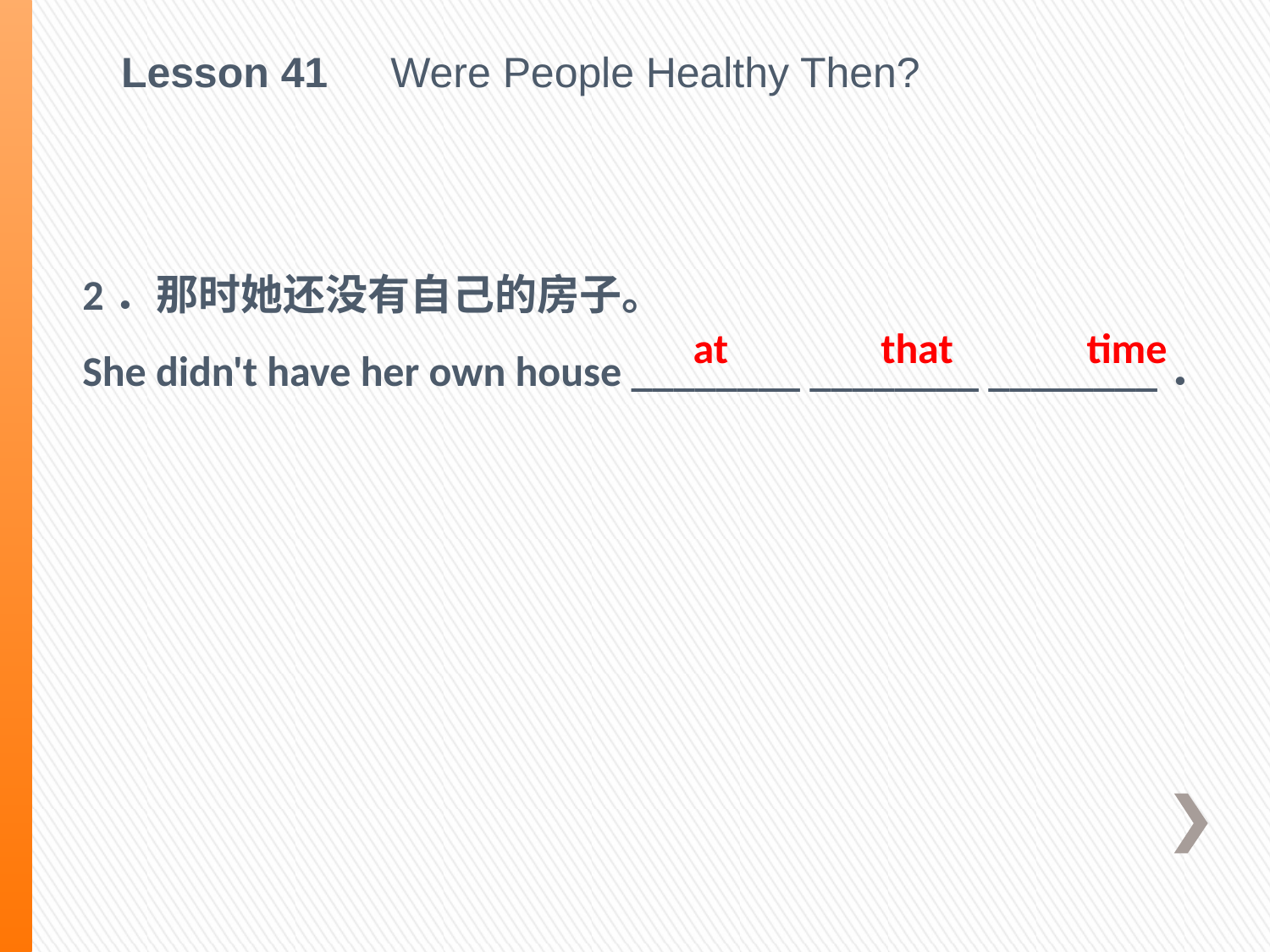

Lesson 41　Were People Healthy Then?
2．那时她还没有自己的房子。
She didn't have her own house ________ ________ ________．
at                that              time